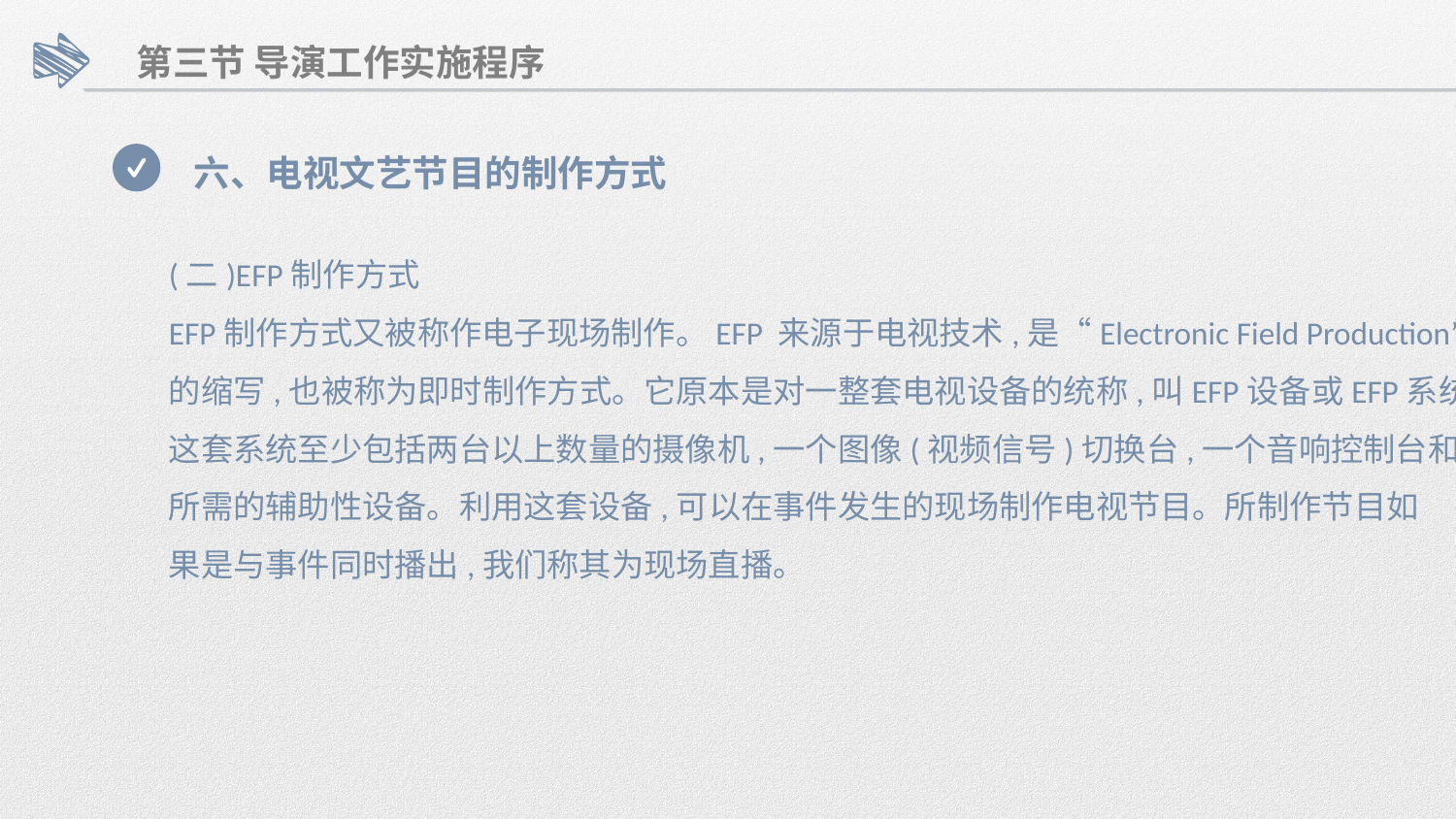

第三节 导演工作实施程序
六、电视文艺节目的制作方式

(二)EFP制作方式
EFP制作方式又被称作电子现场制作。EFP 来源于电视技术,是“Electronic Field Production”
的缩写,也被称为即时制作方式。它原本是对一整套电视设备的统称,叫EFP设备或EFP系统。
这套系统至少包括两台以上数量的摄像机,一个图像(视频信号)切换台,一个音响控制台和
所需的辅助性设备。利用这套设备,可以在事件发生的现场制作电视节目。所制作节目如
果是与事件同时播出,我们称其为现场直播。